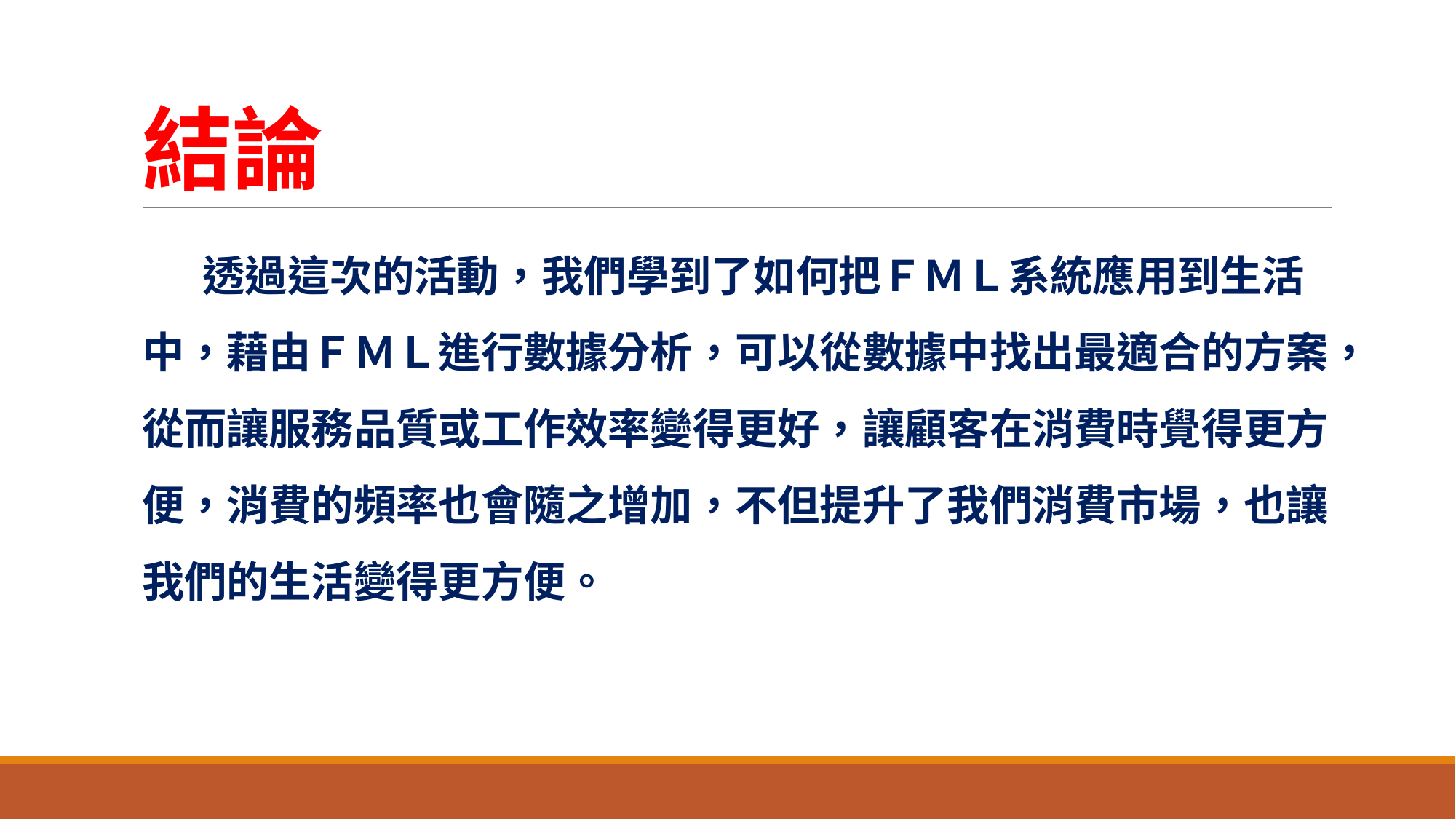

# 結論
　　透過這次的活動，我們學到了如何把ＦＭＬ系統應用到生活中，藉由ＦＭＬ進行數據分析，可以從數據中找出最適合的方案，從而讓服務品質或工作效率變得更好，讓顧客在消費時覺得更方便，消費的頻率也會隨之增加，不但提升了我們消費市場，也讓我們的生活變得更方便。